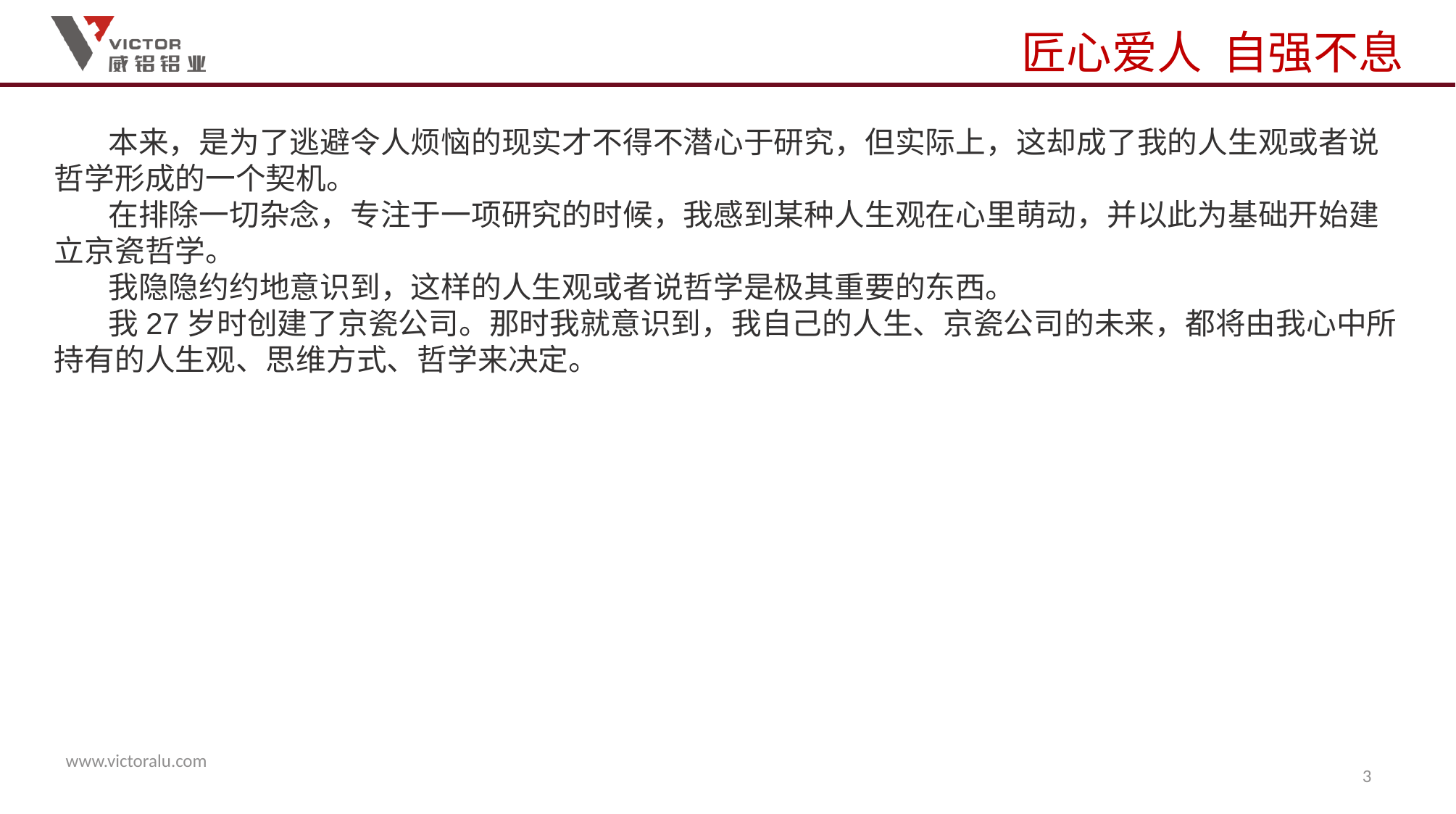

本来，是为了逃避令人烦恼的现实才不得不潜心于研究，但实际上，这却成了我的人生观或者说哲学形成的一个契机。
       在排除一切杂念，专注于一项研究的时候，我感到某种人生观在心里萌动，并以此为基础开始建立京瓷哲学。
       我隐隐约约地意识到，这样的人生观或者说哲学是极其重要的东西。
       我27岁时创建了京瓷公司。那时我就意识到，我自己的人生、京瓷公司的未来，都将由我心中所持有的人生观、思维方式、哲学来决定。

3